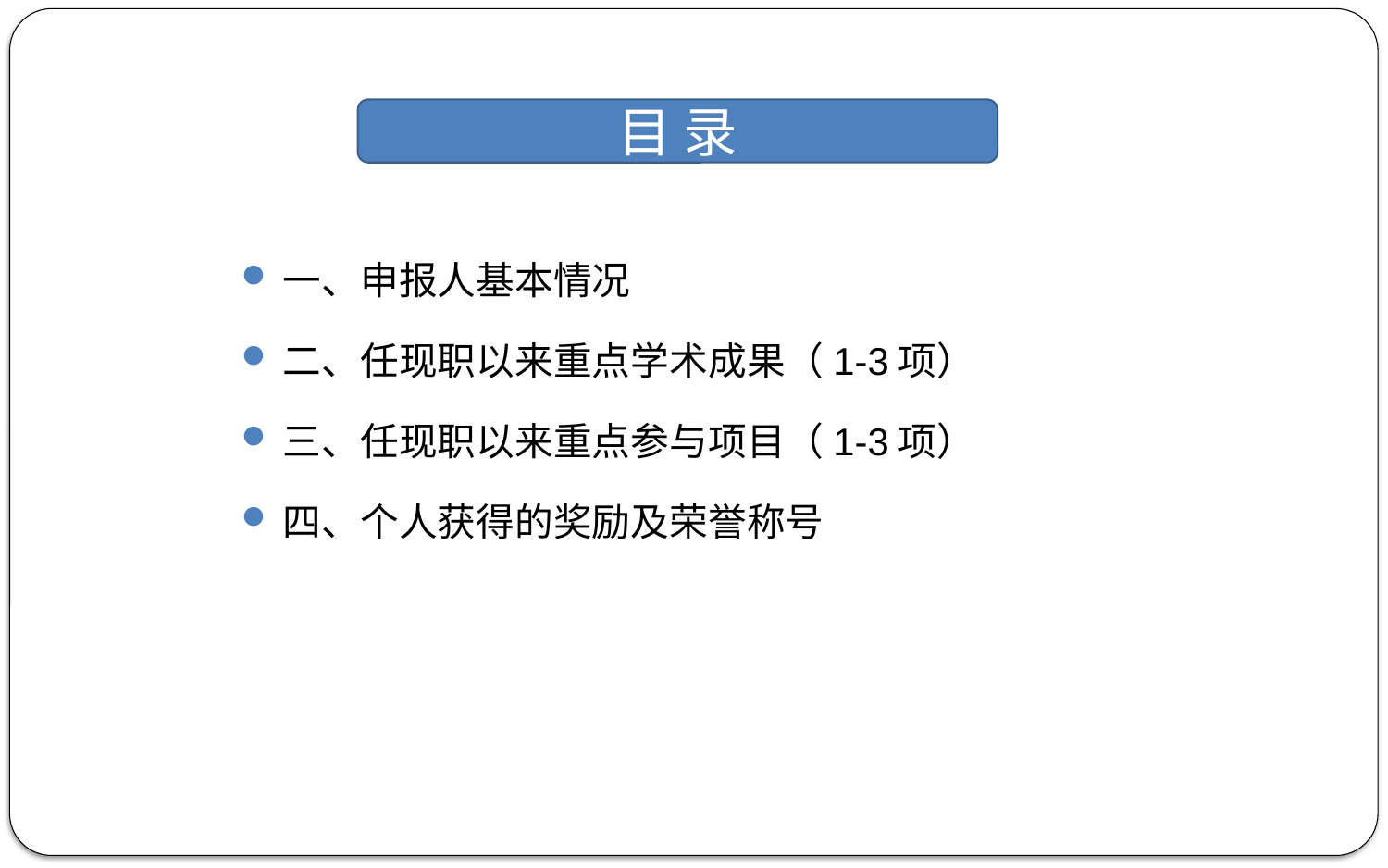

目录
目 录
一、申报人基本情况
二、任现职以来重点学术成果（1-3项）
三、任现职以来重点参与项目（1-3项）
四、个人获得的奖励及荣誉称号